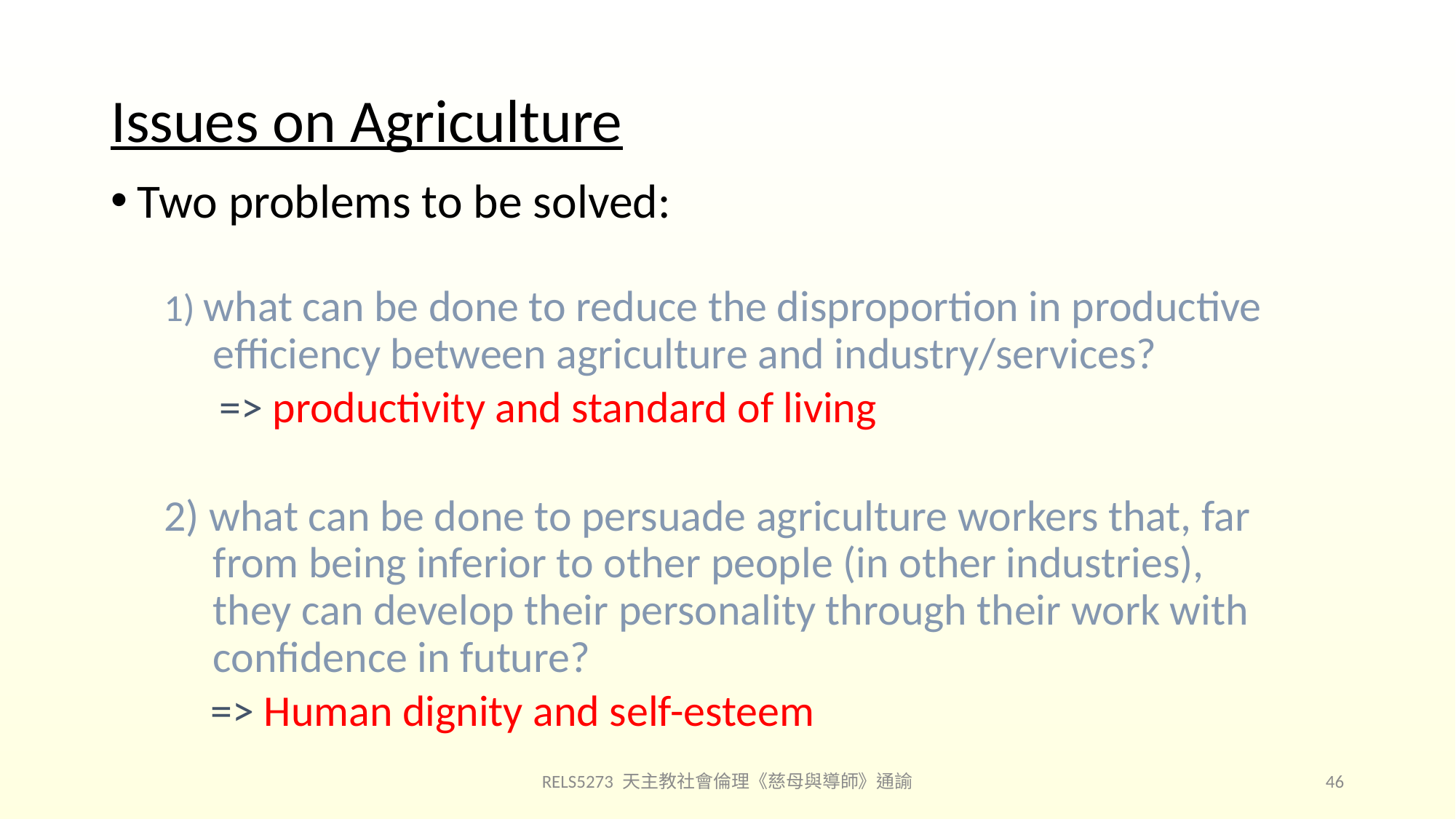

# Issues on Agriculture
Two problems to be solved:

1) what can be done to reduce the disproportion in productive
     efficiency between agriculture and industry/services?
	 => productivity and standard of living

2) what can be done to persuade agriculture workers that, far
     from being inferior to other people (in other industries),
     they can develop their personality through their work with
     confidence in future?
=> Human dignity and self-esteem
RELS5273 天主教社會倫理《慈母與導師》通諭
46